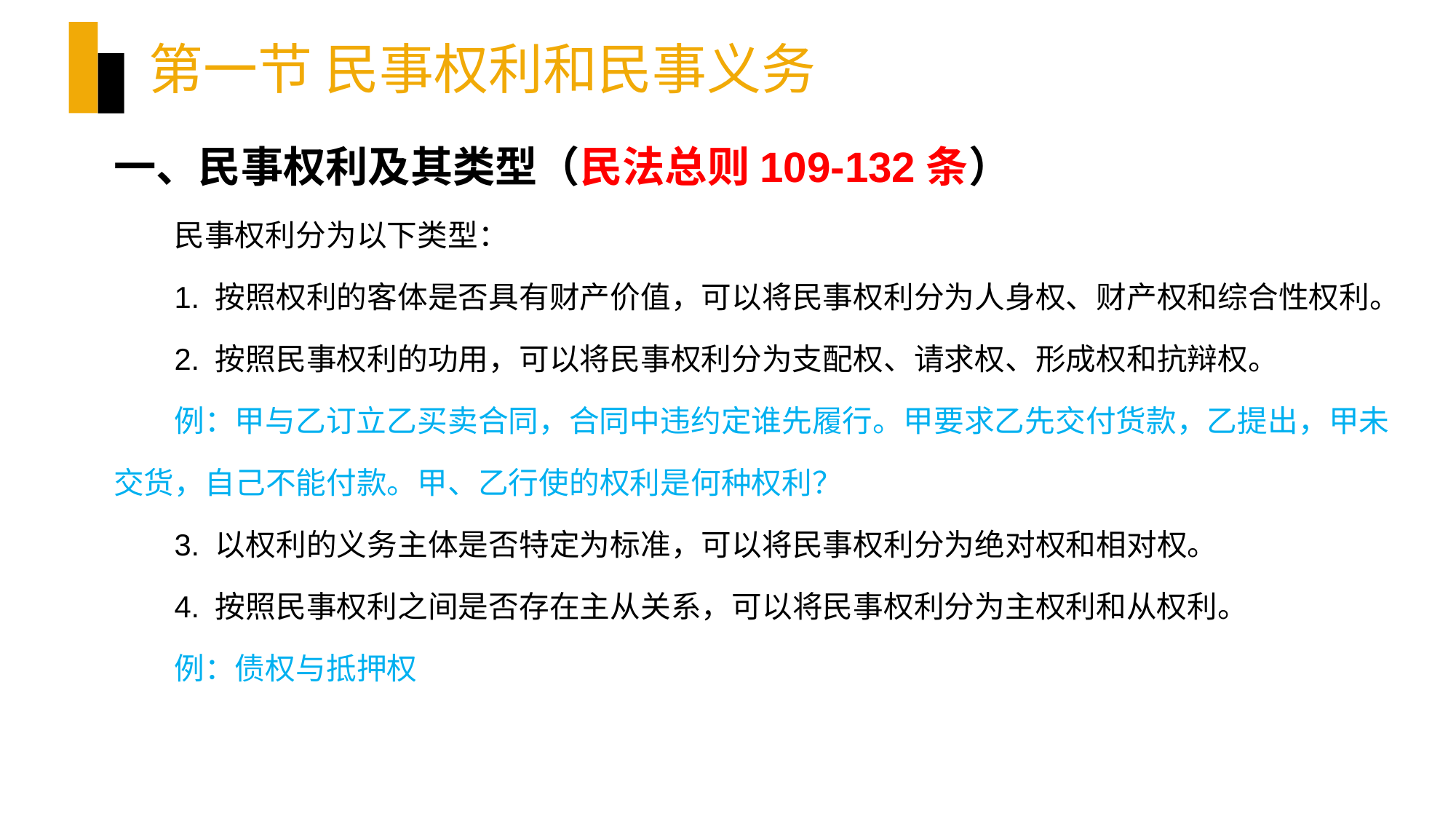

# 第一节 民事权利和民事义务
一、民事权利及其类型（民法总则109-132条）
民事权利分为以下类型：
1. 按照权利的客体是否具有财产价值，可以将民事权利分为人身权、财产权和综合性权利。
2. 按照民事权利的功用，可以将民事权利分为支配权、请求权、形成权和抗辩权。
例：甲与乙订立乙买卖合同，合同中违约定谁先履行。甲要求乙先交付货款，乙提出，甲未交货，自己不能付款。甲、乙行使的权利是何种权利？
3. 以权利的义务主体是否特定为标准，可以将民事权利分为绝对权和相对权。
4. 按照民事权利之间是否存在主从关系，可以将民事权利分为主权利和从权利。
例：债权与抵押权